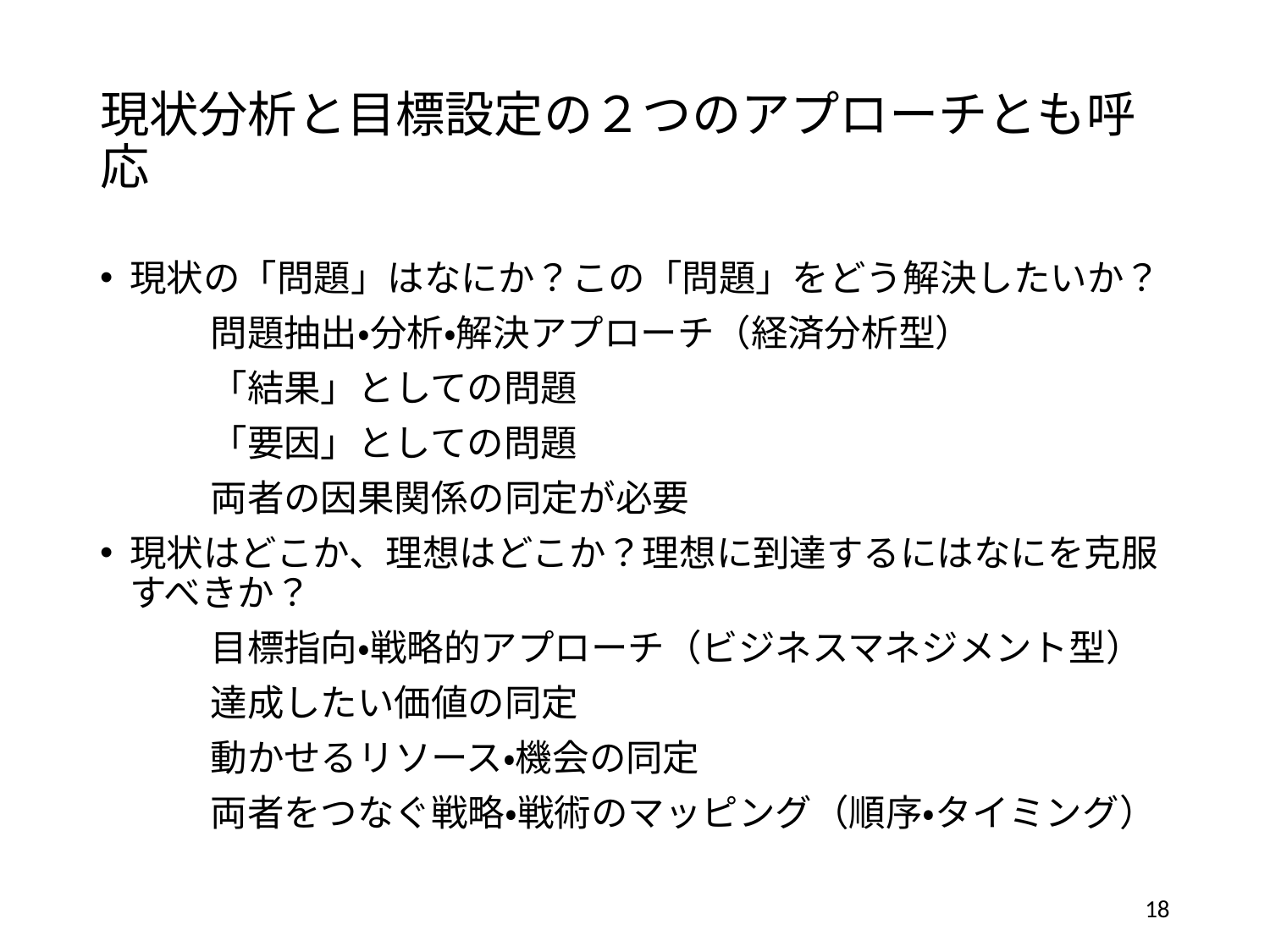

# 現状分析と目標設定の２つのアプローチとも呼応
現状の「問題」はなにか？この「問題」をどう解決したいか？
	問題抽出・分析・解決アプローチ（経済分析型）
	「結果」としての問題
	「要因」としての問題
	両者の因果関係の同定が必要
現状はどこか、理想はどこか？理想に到達するにはなにを克服すべきか？
	目標指向・戦略的アプローチ（ビジネスマネジメント型）
	達成したい価値の同定
	動かせるリソース・機会の同定
	両者をつなぐ戦略・戦術のマッピング（順序・タイミング）

18